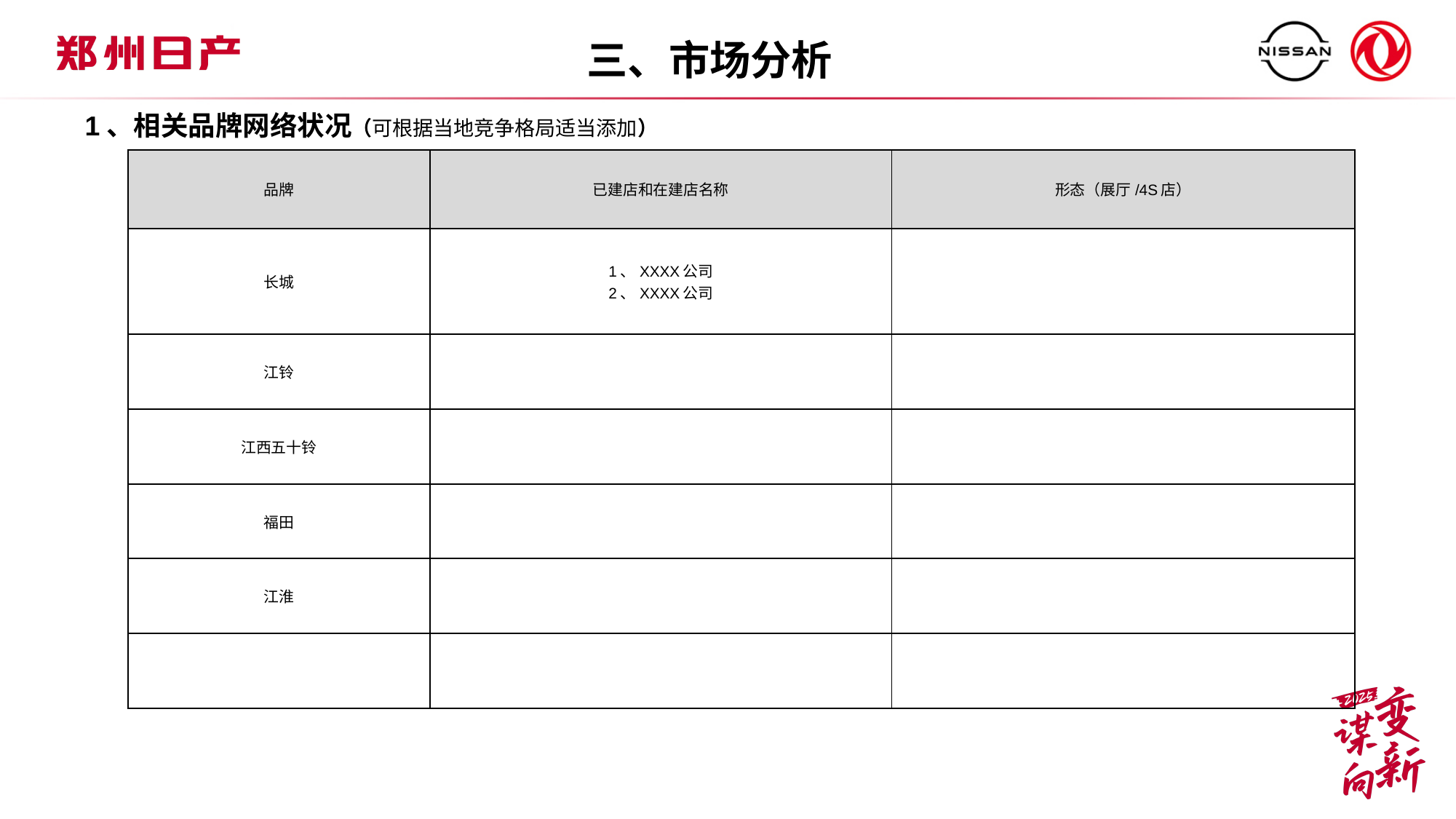

三、市场分析
1、相关品牌网络状况（可根据当地竞争格局适当添加）
| 品牌 | 已建店和在建店名称 | 形态（展厅/4S店） |
| --- | --- | --- |
| 长城 | 1、XXXX公司 2、XXXX公司 |  |
| 江铃 |  |  |
| 江西五十铃 |  |  |
| 福田 |  |  |
| 江淮 |  |  |
|  |  |  |